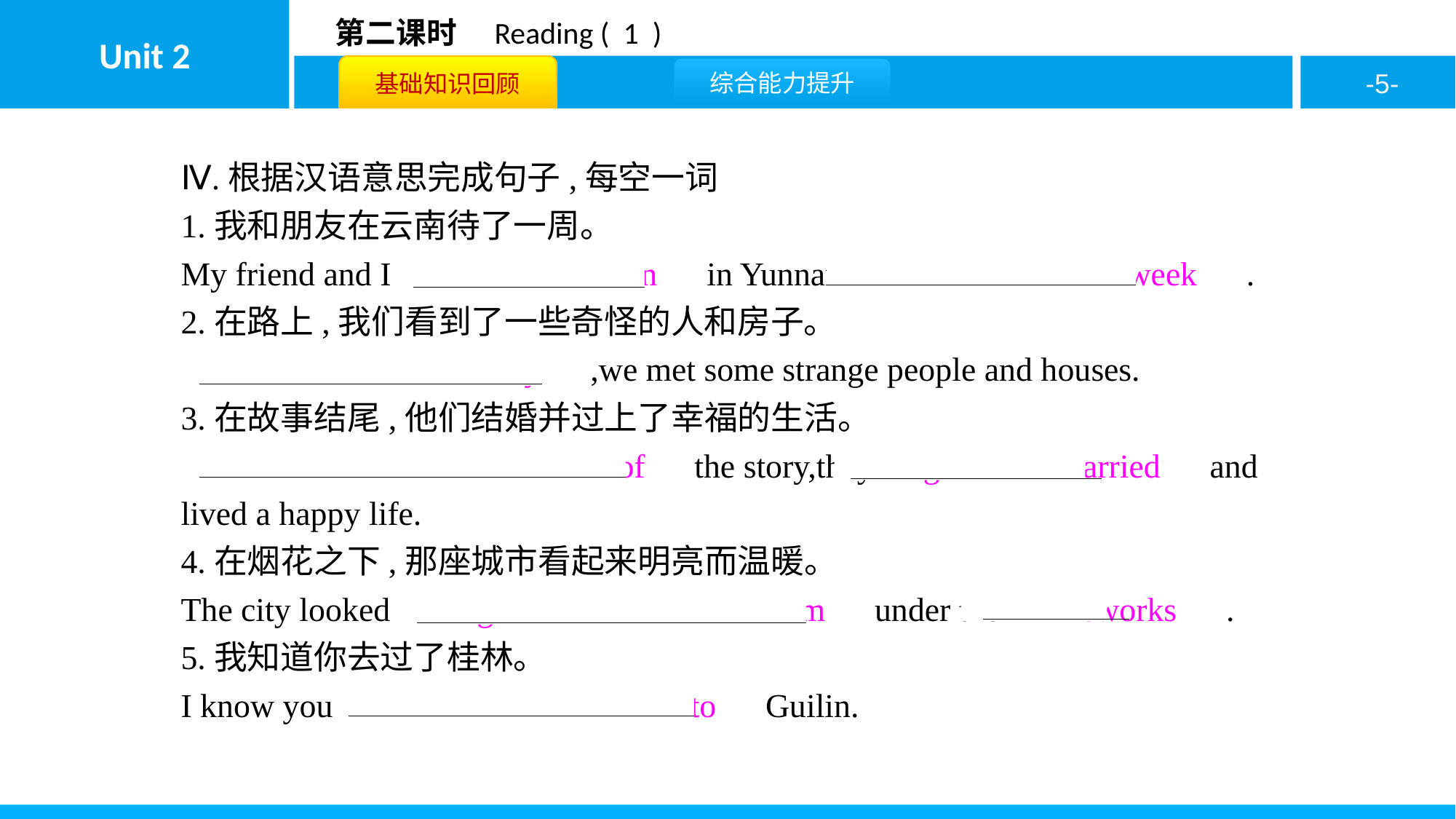

Ⅳ.根据汉语意思完成句子,每空一词
1.我和朋友在云南待了一周。
My friend and I　have　 　been　in Yunnan　for　 　a　 　week　.
2.在路上,我们看到了一些奇怪的人和房子。
　On　 　the　 　way　,we met some strange people and houses.
3.在故事结尾,他们结婚并过上了幸福的生活。
　At　 　the　 　end　 　of　the story,they　got　 　married　and lived a happy life.
4.在烟花之下,那座城市看起来明亮而温暖。
The city looked　bright　 　and　 　warm　under the　fireworks　.
5.我知道你去过了桂林。
I know you　have　 　been　 　to　Guilin.